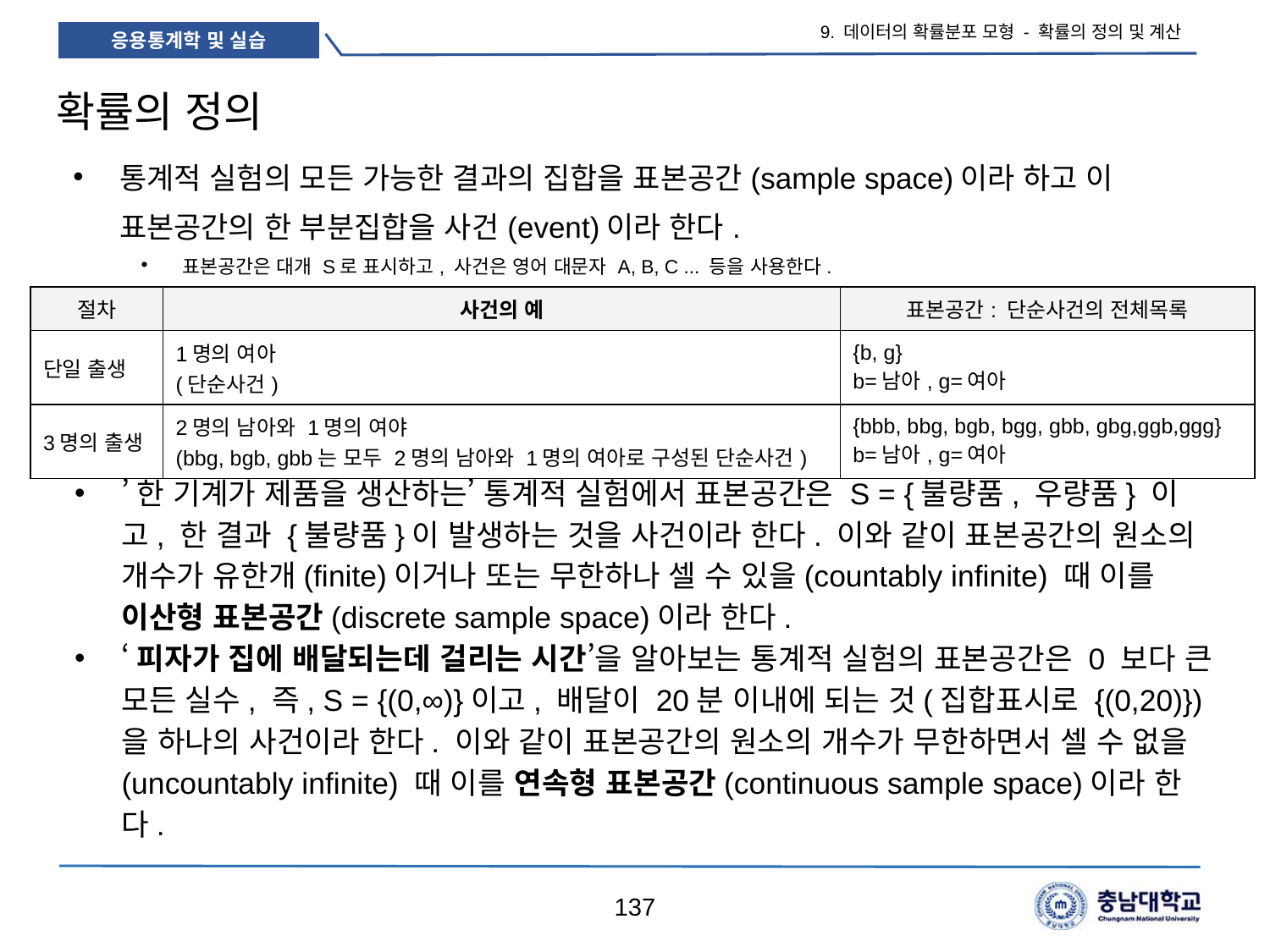

9. 데이터의 확률분포 모형 - 확률의 정의 및 계산
# 확률의 정의
통계적 실험의 모든 가능한 결과의 집합을 표본공간(sample space)이라 하고 이 표본공간의 한 부분집합을 사건(event)이라 한다.
표본공간은 대개 S로 표시하고, 사건은 영어 대문자 A, B, C ... 등을 사용한다.
| 절차 | 사건의 예 | 표본공간: 단순사건의 전체목록 |
| --- | --- | --- |
| 단일 출생 | 1명의 여아 (단순사건) | {b, g} b=남아, g=여아 |
| 3명의 출생 | 2명의 남아와 1명의 여야 (bbg, bgb, gbb는 모두 2명의 남아와 1명의 여아로 구성된 단순사건) | {bbb, bbg, bgb, bgg, gbb, gbg,ggb,ggg} b=남아, g=여아 |
’한 기계가 제품을 생산하는’ 통계적 실험에서 표본공간은 S = {불량품, 우량품} 이고, 한 결과 {불량품}이 발생하는 것을 사건이라 한다. 이와 같이 표본공간의 원소의 개수가 유한개(finite)이거나 또는 무한하나 셀 수 있을(countably infinite) 때 이를 이산형 표본공간(discrete sample space)이라 한다.
‘피자가 집에 배달되는데 걸리는 시간’을 알아보는 통계적 실험의 표본공간은 0 보다 큰 모든 실수, 즉, S = {(0,∞)}이고, 배달이 20분 이내에 되는 것(집합표시로 {(0,20)})을 하나의 사건이라 한다. 이와 같이 표본공간의 원소의 개수가 무한하면서 셀 수 없을(uncountably infinite) 때 이를 연속형 표본공간(continuous sample space)이라 한다.
137